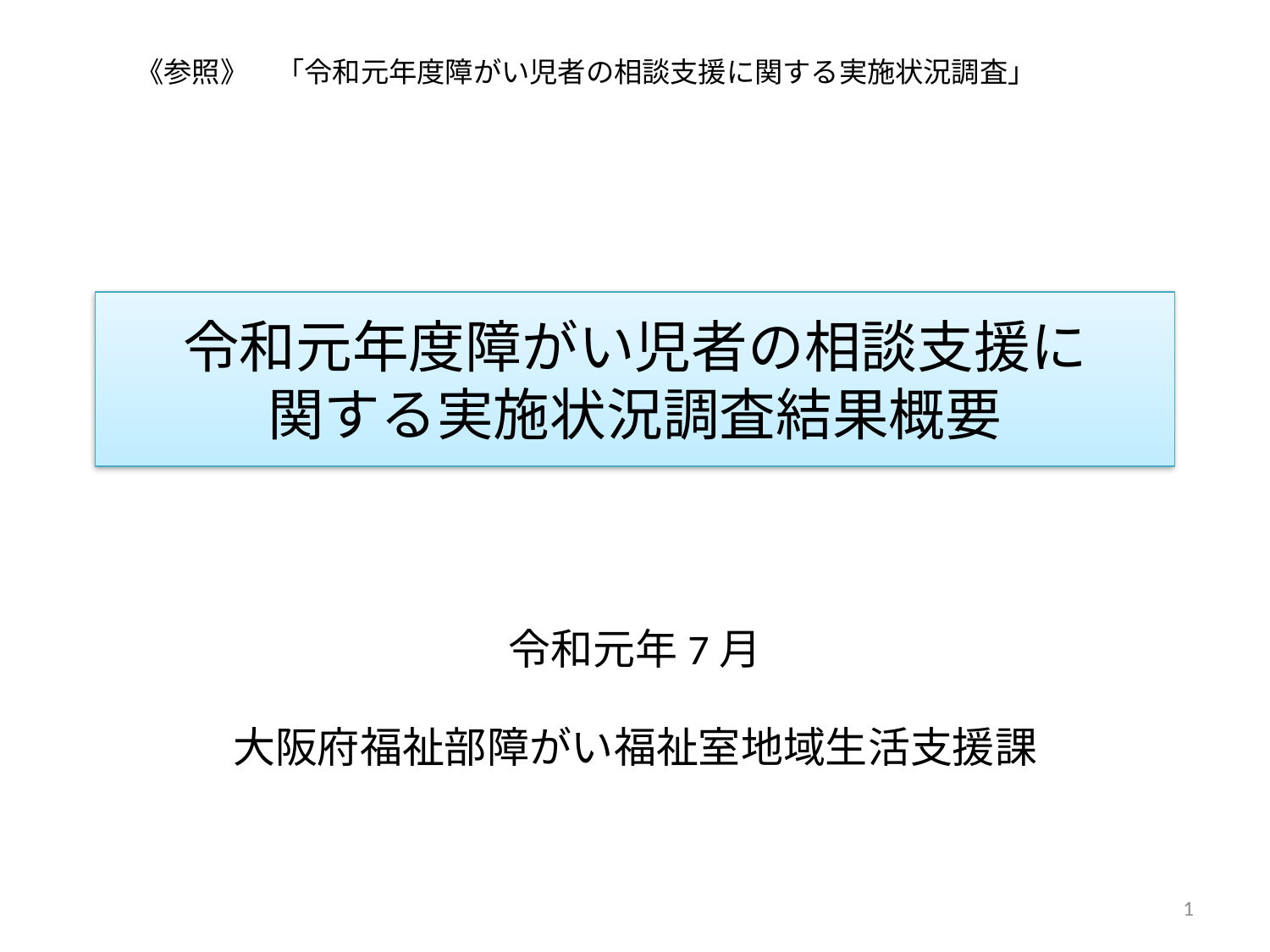

《参照》　「令和元年度障がい児者の相談支援に関する実施状況調査」
# 令和元年度障がい児者の相談支援に 関する実施状況調査結果概要
令和元年7月

大阪府福祉部障がい福祉室地域生活支援課
1